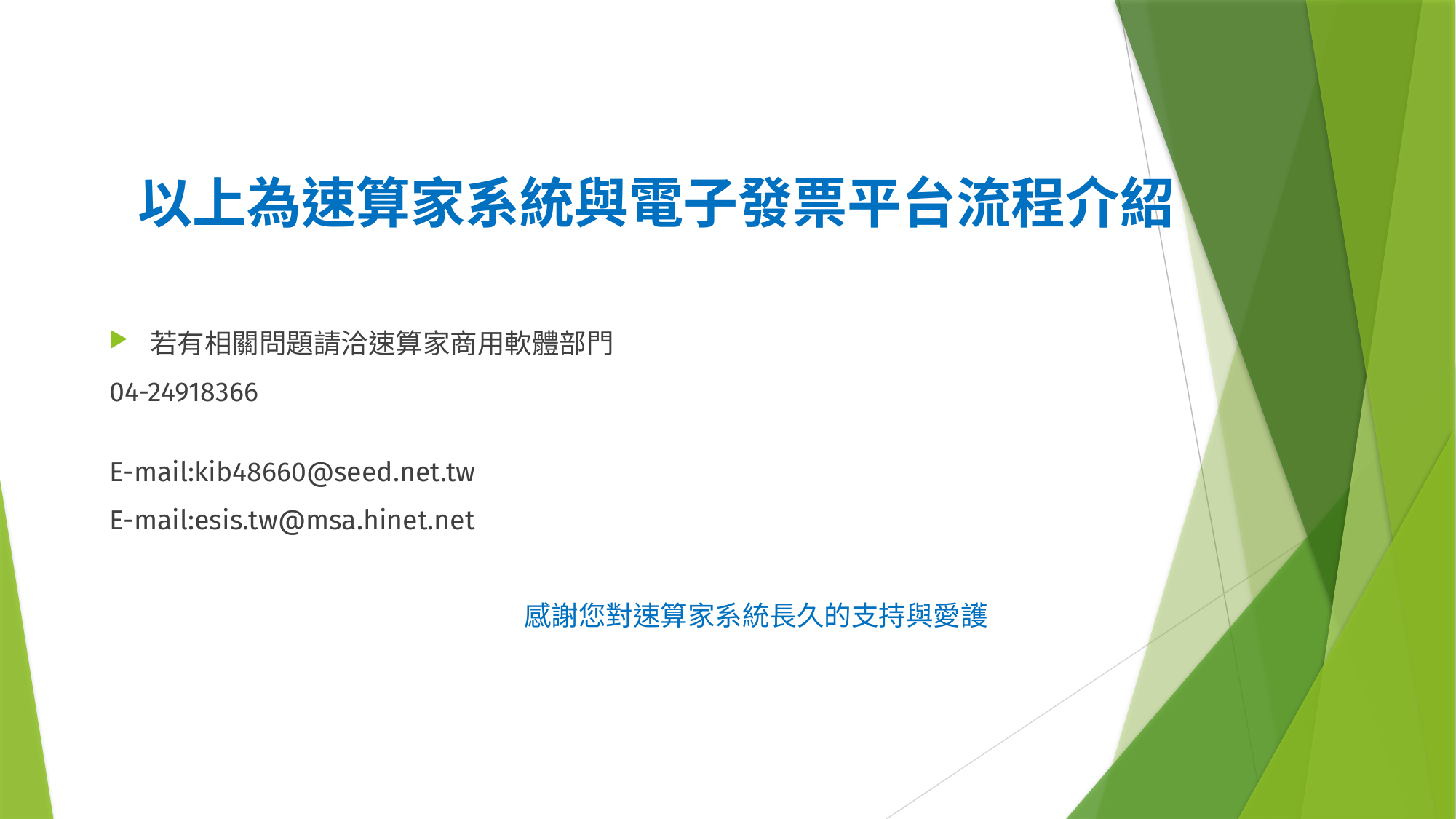

# 以上為速算家系統與電子發票平台流程介紹
若有相關問題請洽速算家商用軟體部門
04-24918366
E-mail:kib48660@seed.net.tw
E-mail:esis.tw@msa.hinet.net

                                                                  感謝您對速算家系統長久的支持與愛護